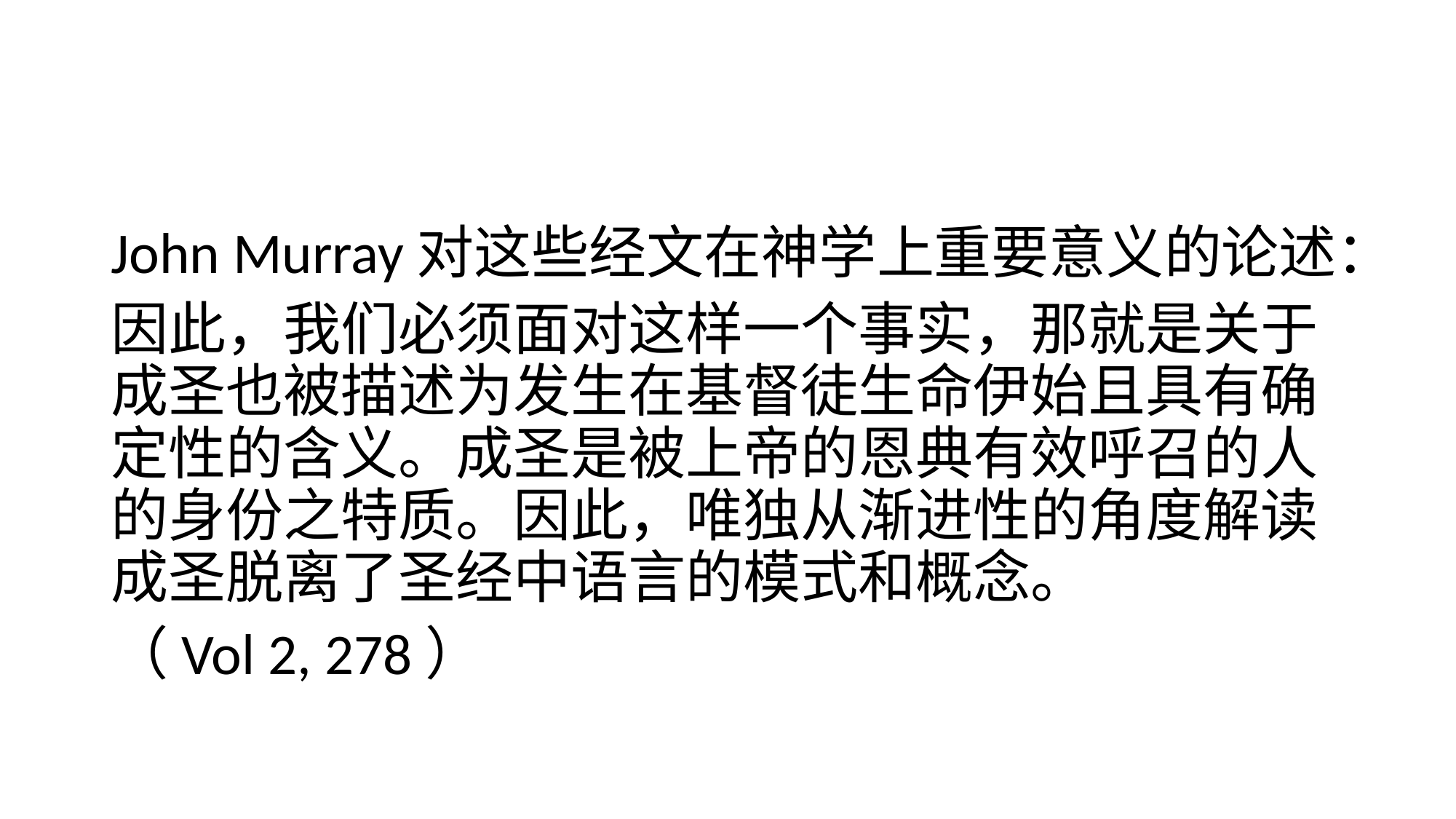

#
John Murray对这些经文在神学上重要意义的论述：
因此，我们必须面对这样一个事实，那就是关于成圣也被描述为发生在基督徒生命伊始且具有确定性的含义。成圣是被上帝的恩典有效呼召的人的身份之特质。因此，唯独从渐进性的角度解读成圣脱离了圣经中语言的模式和概念。
（Vol 2, 278）